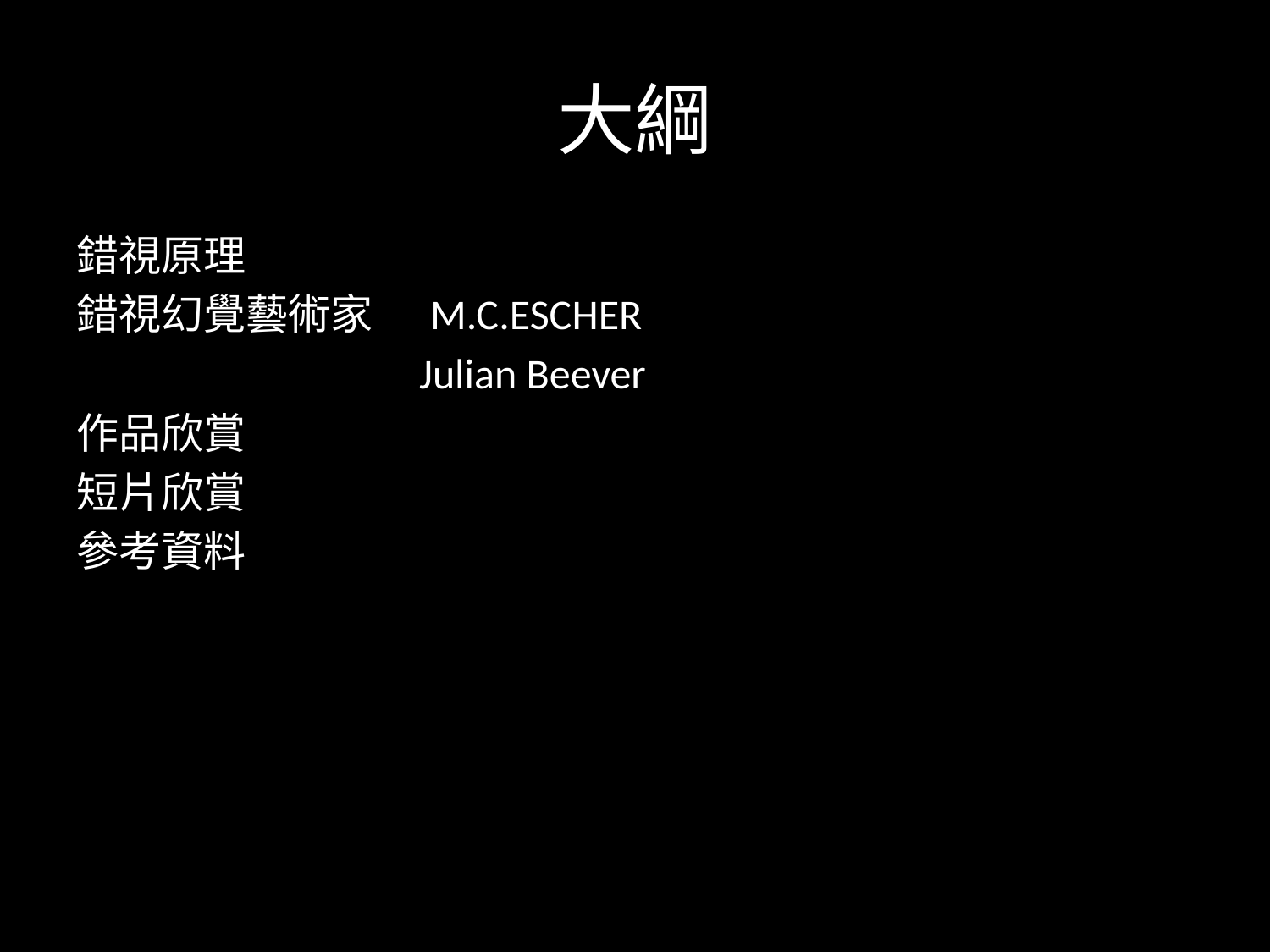

# 大綱
錯視原理
錯視幻覺藝術家     M.C.ESCHER
                                    Julian Beever
作品欣賞
短片欣賞
參考資料